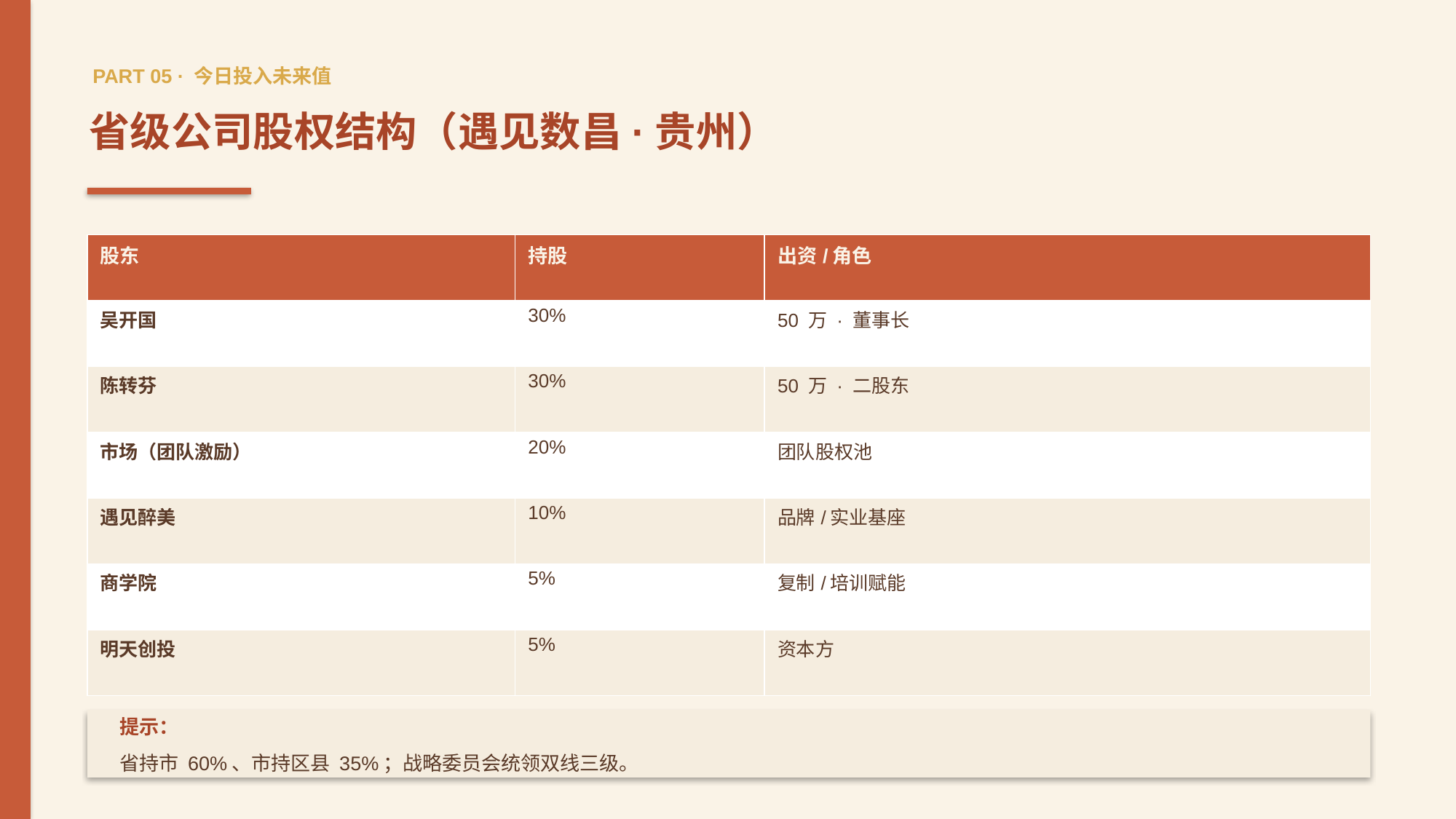

PART 05 · 今日投入未来值
省级公司股权结构（遇见数昌·贵州）

| 股东 | 持股 | 出资/角色 |
| --- | --- | --- |
| 吴开国 | 30% | 50 万 · 董事长 |
| 陈转芬 | 30% | 50 万 · 二股东 |
| 市场（团队激励） | 20% | 团队股权池 |
| 遇见醉美 | 10% | 品牌/实业基座 |
| 商学院 | 5% | 复制/培训赋能 |
| 明天创投 | 5% | 资本方 |

提示：
省持市 60%、市持区县 35%；战略委员会统领双线三级。